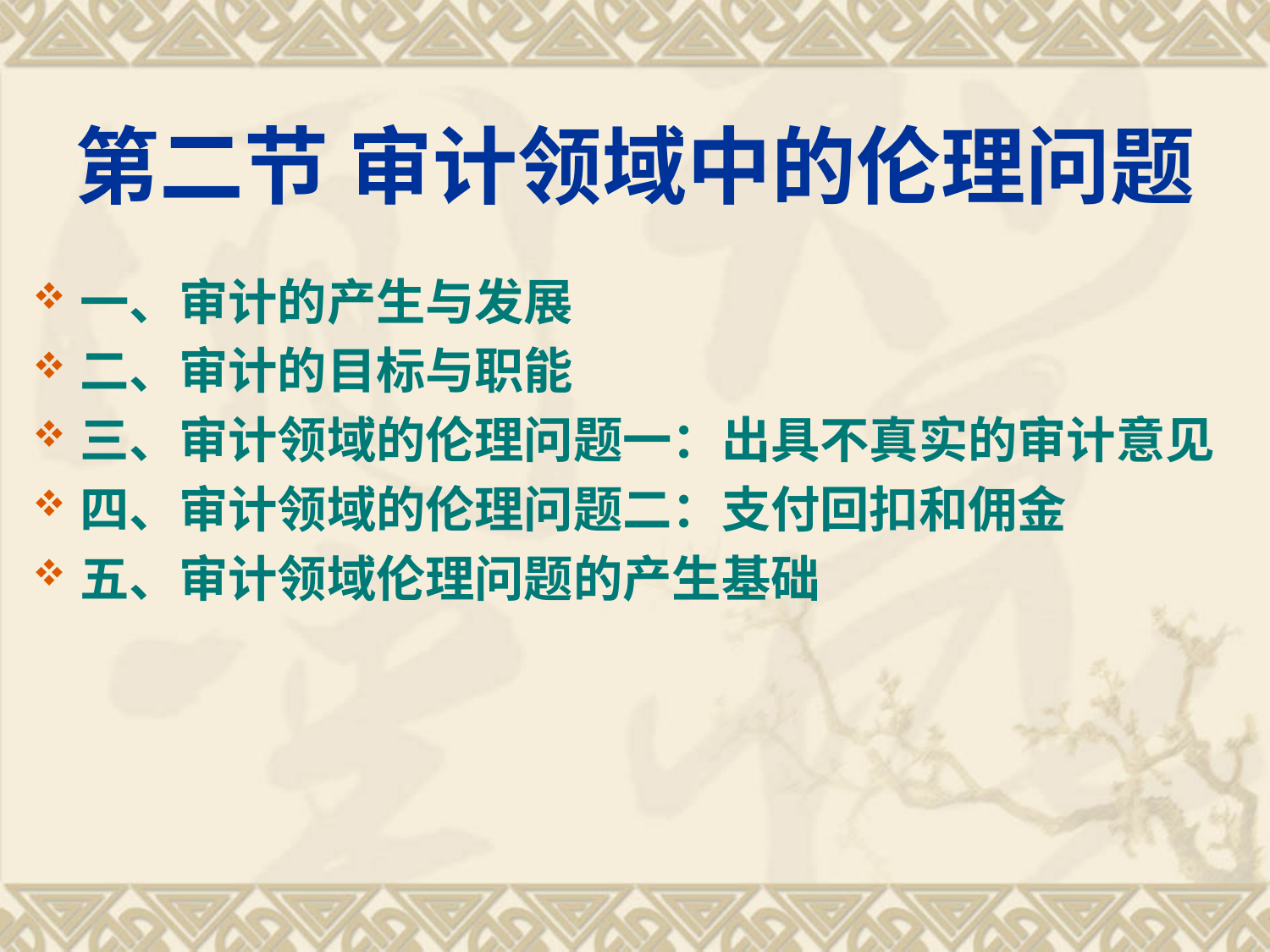

第二节 审计领域中的伦理问题
一、审计的产生与发展
二、审计的目标与职能
三、审计领域的伦理问题一：出具不真实的审计意见
四、审计领域的伦理问题二：支付回扣和佣金
五、审计领域伦理问题的产生基础